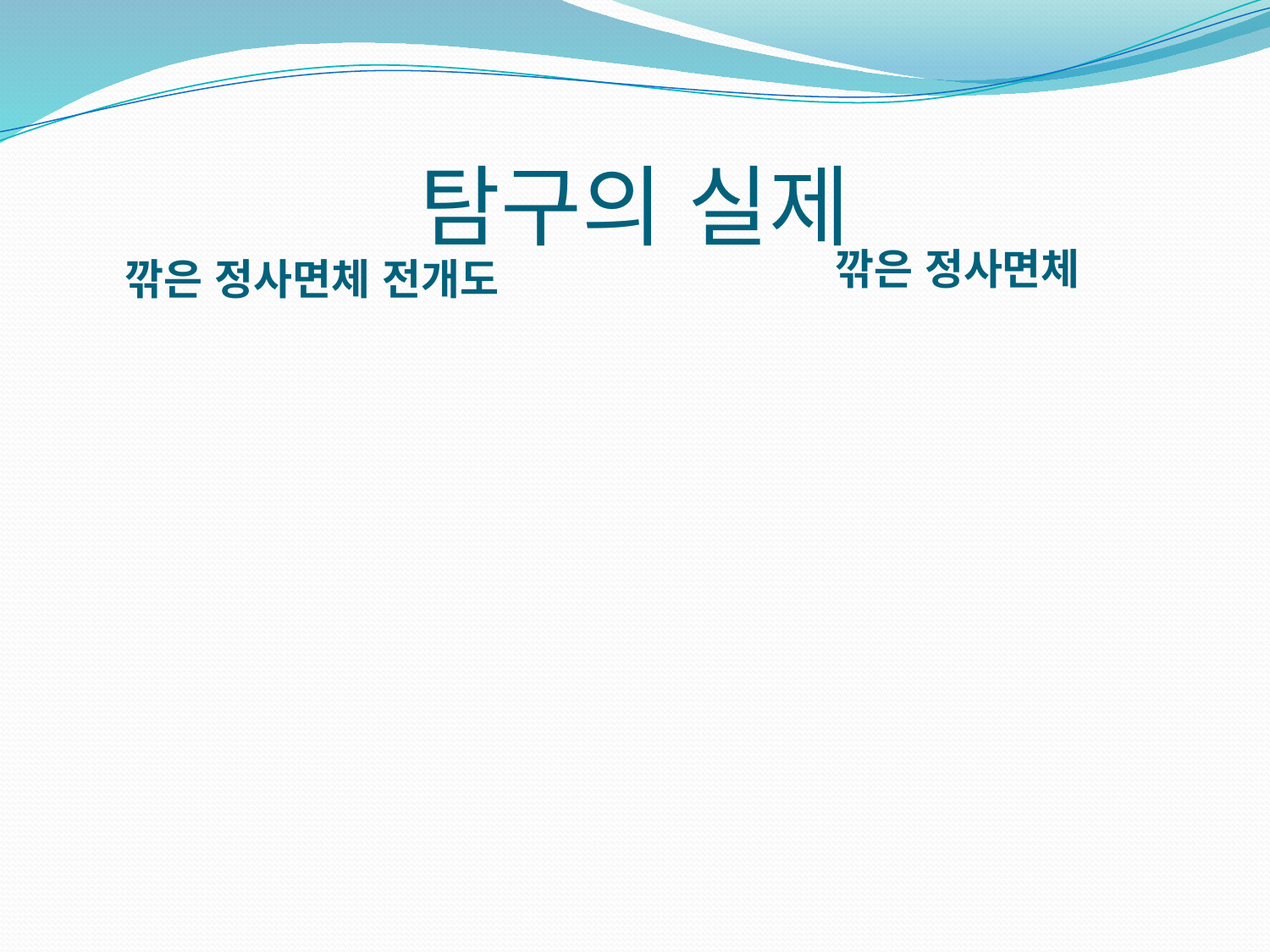

# 탐구의 실제
깎은 정사면체
깎은 정사면체 전개도